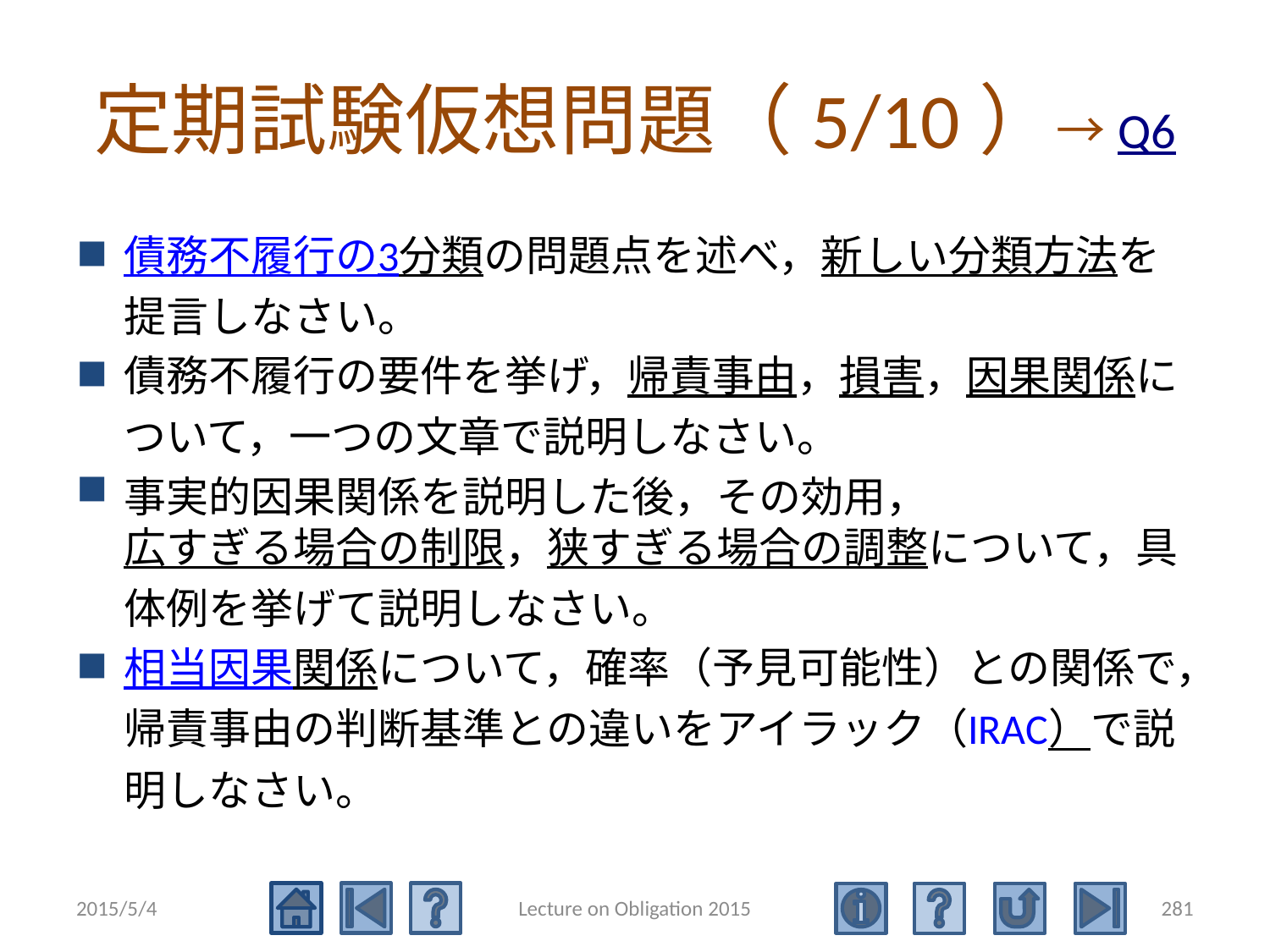

# 定期試験仮想問題（5/10）→Q6
債務不履行の3分類の問題点を述べ，新しい分類方法を提言しなさい。
債務不履行の要件を挙げ，帰責事由，損害，因果関係について，一つの文章で説明しなさい。
事実的因果関係を説明した後，その効用，広すぎる場合の制限，狭すぎる場合の調整について，具体例を挙げて説明しなさい。
相当因果関係について，確率（予見可能性）との関係で，帰責事由の判断基準との違いをアイラック（IRAC）で説明しなさい。
2015/5/4
Lecture on Obligation 2015
281